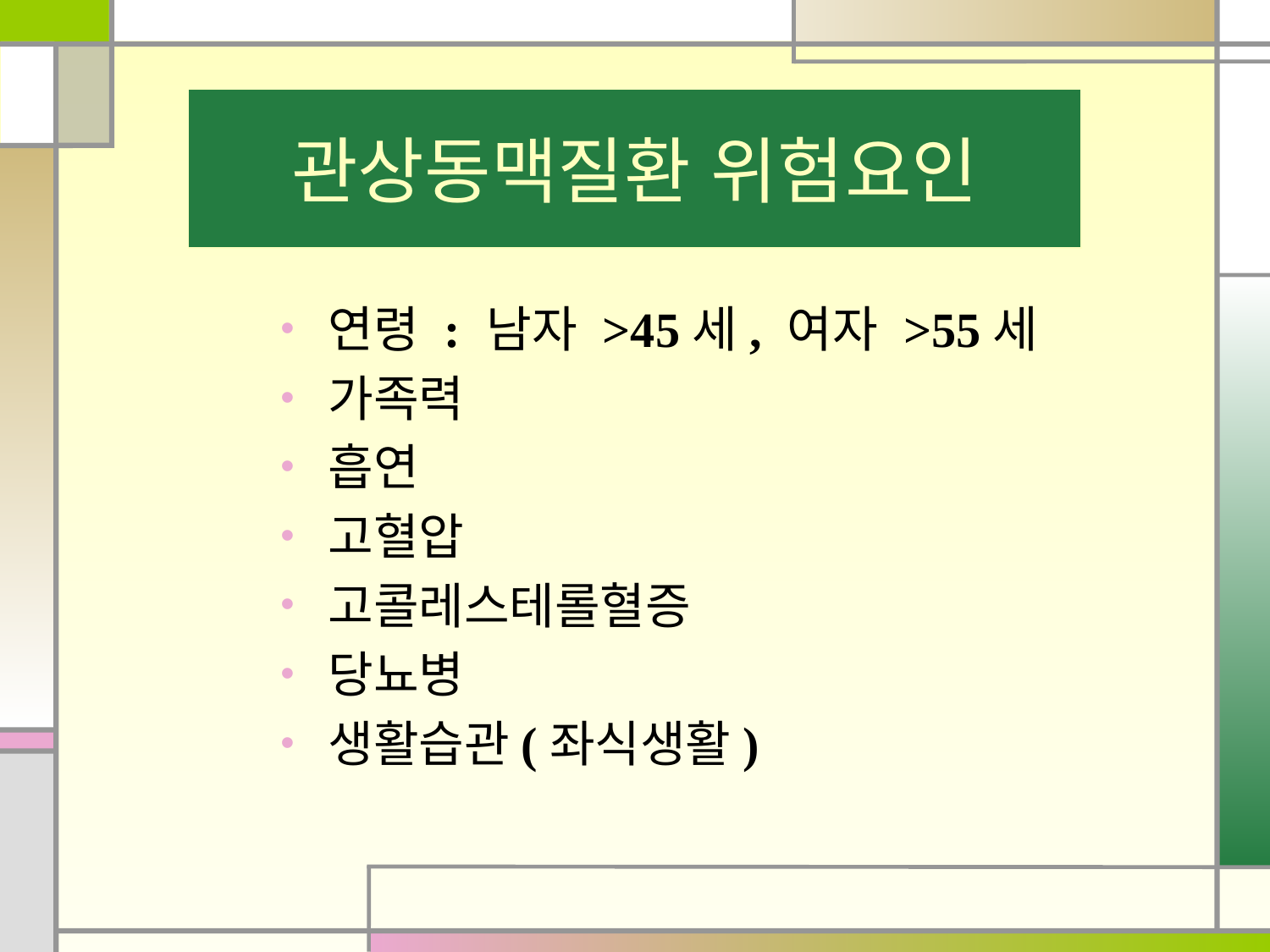

관상동맥질환 위험요인
연령 : 남자 >45세, 여자 >55세
가족력
흡연
고혈압
고콜레스테롤혈증
당뇨병
생활습관(좌식생활)